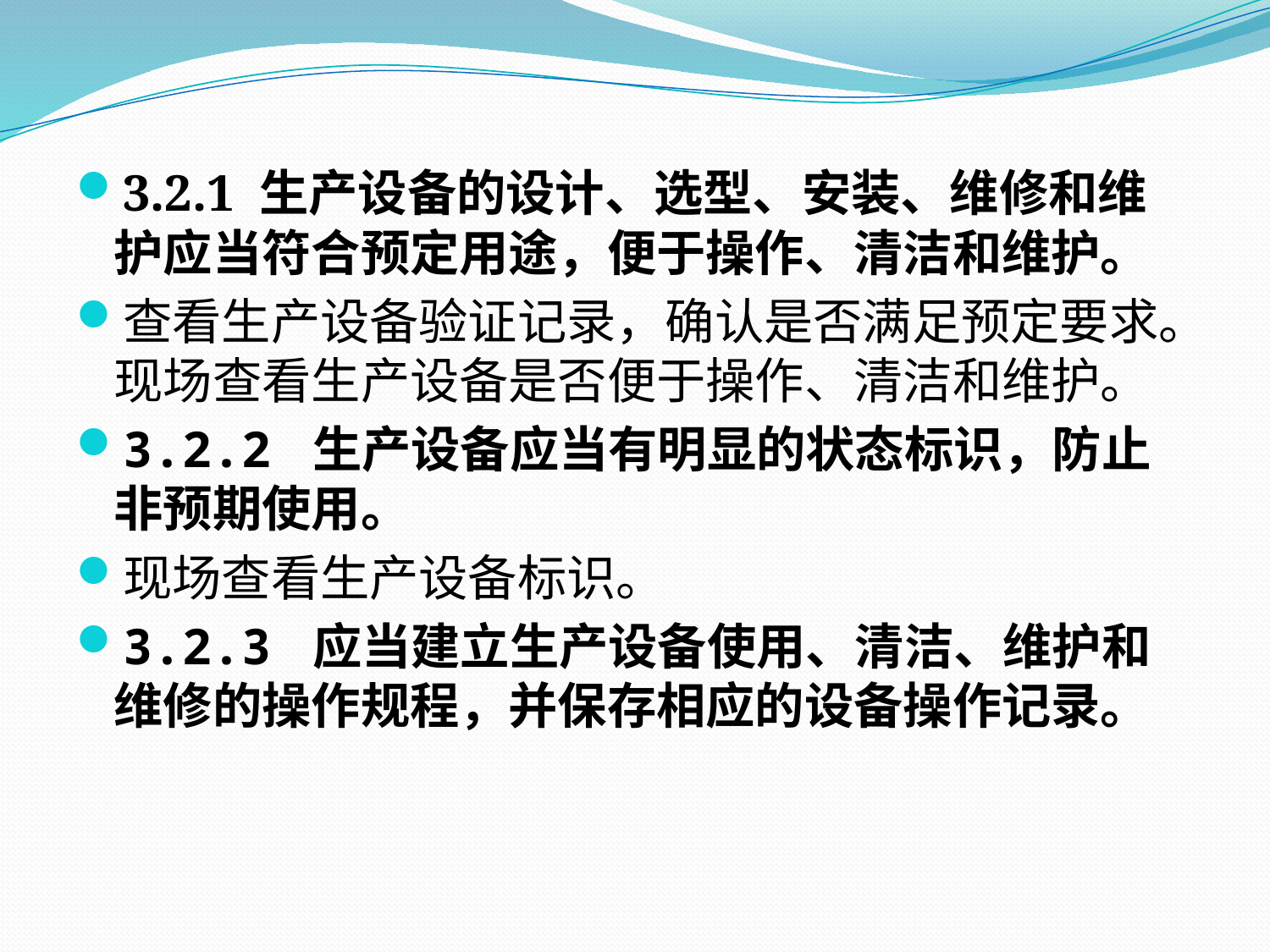

3.2.1 生产设备的设计、选型、安装、维修和维护应当符合预定用途，便于操作、清洁和维护。
查看生产设备验证记录，确认是否满足预定要求。现场查看生产设备是否便于操作、清洁和维护。
3.2.2 生产设备应当有明显的状态标识，防止非预期使用。
现场查看生产设备标识。
3.2.3 应当建立生产设备使用、清洁、维护和维修的操作规程，并保存相应的设备操作记录。